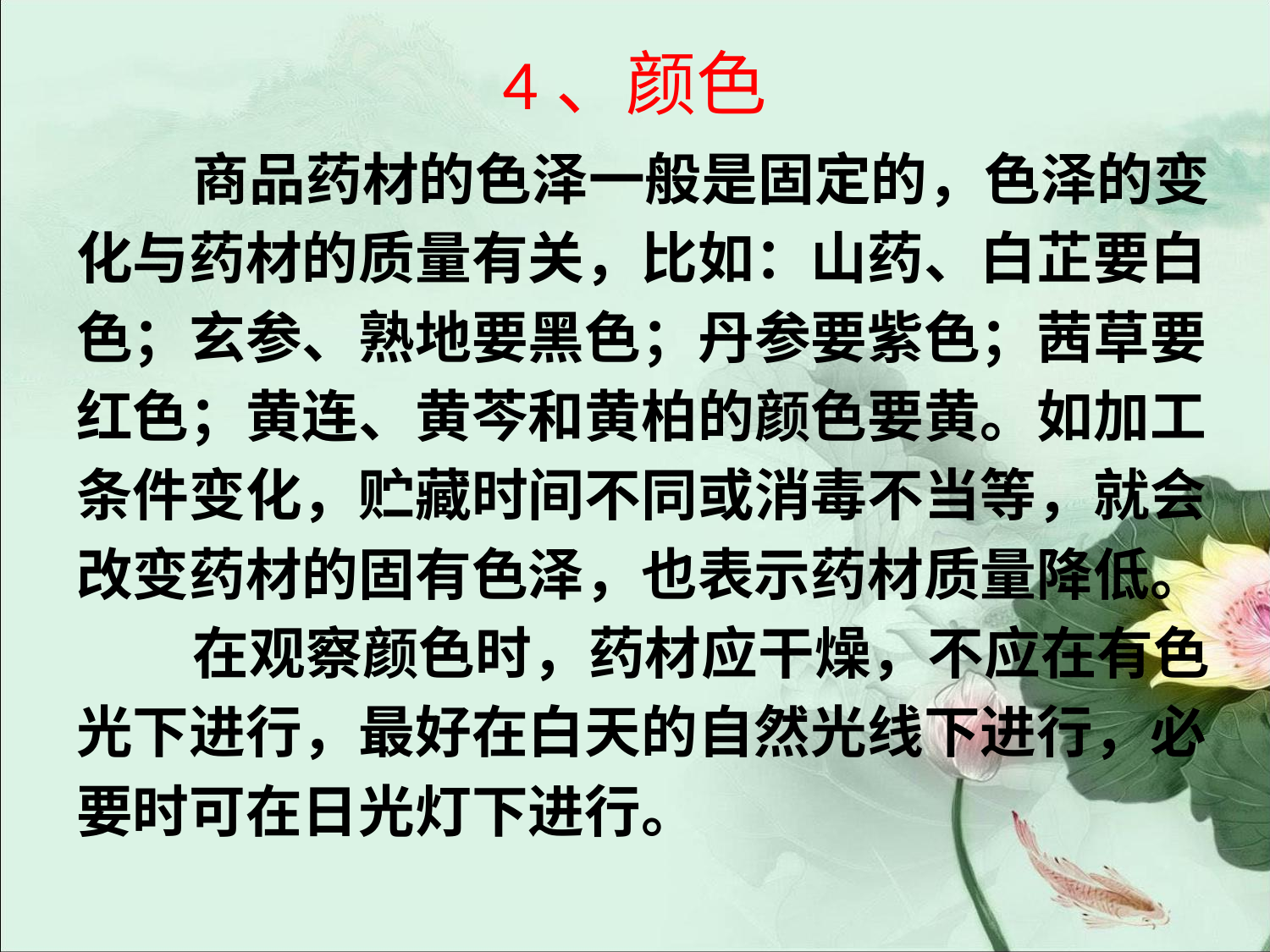

# 4、颜色
        商品药材的色泽一般是固定的，色泽的变
化与药材的质量有关，比如：山药、白芷要白
色；玄参、熟地要黑色；丹参要紫色；茜草要
红色；黄连、黄芩和黄柏的颜色要黄。如加工
条件变化，贮藏时间不同或消毒不当等，就会
改变药材的固有色泽，也表示药材质量降低。
        在观察颜色时，药材应干燥，不应在有色
光下进行，最好在白天的自然光线下进行，必
要时可在日光灯下进行。